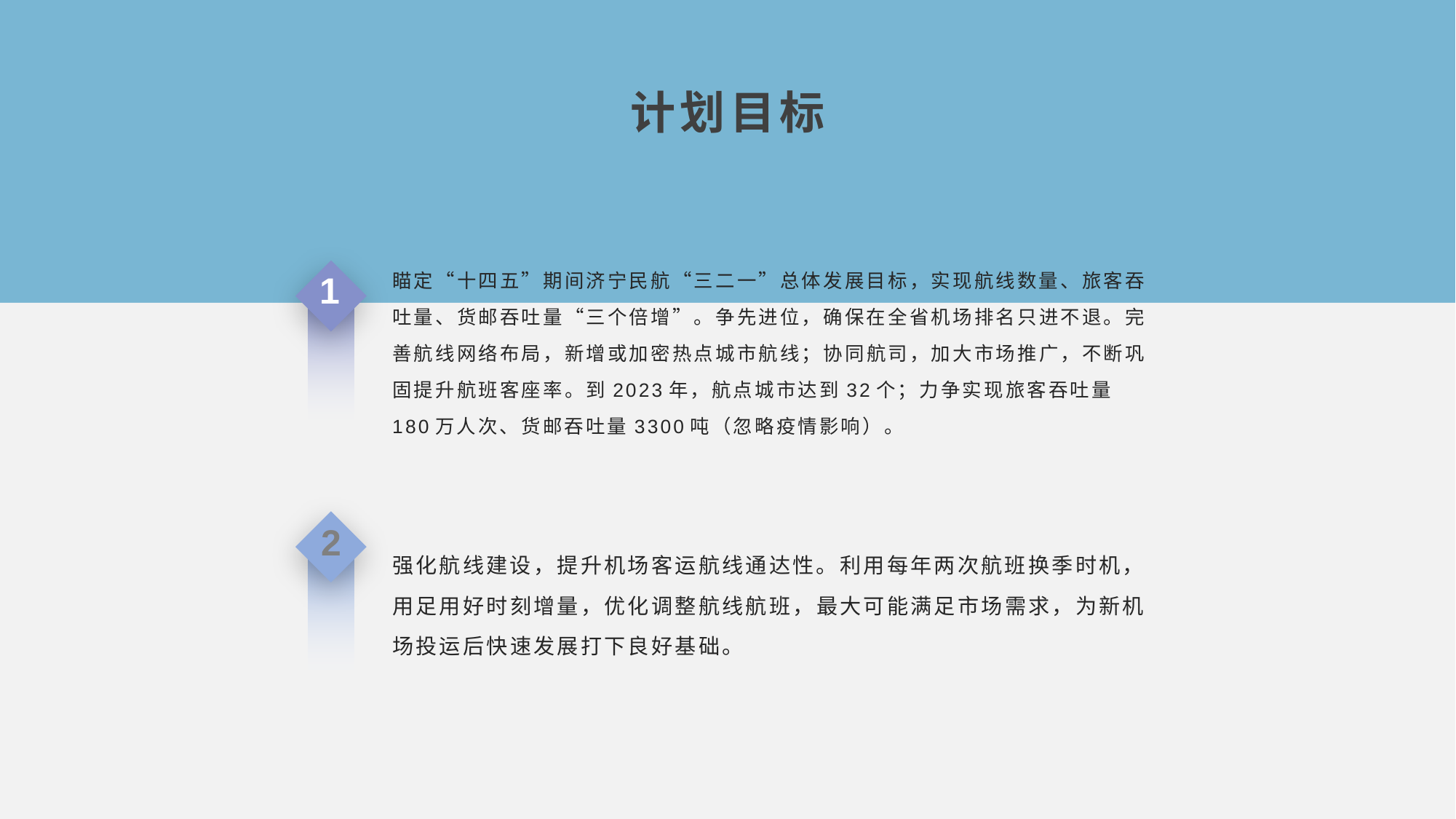

计划目标
瞄定“十四五”期间济宁民航“三二一”总体发展目标，实现航线数量、旅客吞吐量、货邮吞吐量“三个倍增”。争先进位，确保在全省机场排名只进不退。完善航线网络布局，新增或加密热点城市航线；协同航司，加大市场推广，不断巩固提升航班客座率。到2023年，航点城市达到32个；力争实现旅客吞吐量180万人次、货邮吞吐量3300吨（忽略疫情影响）。

1

强化航线建设，提升机场客运航线通达性。利用每年两次航班换季时机，用足用好时刻增量，优化调整航线航班，最大可能满足市场需求，为新机场投运后快速发展打下良好基础。

2